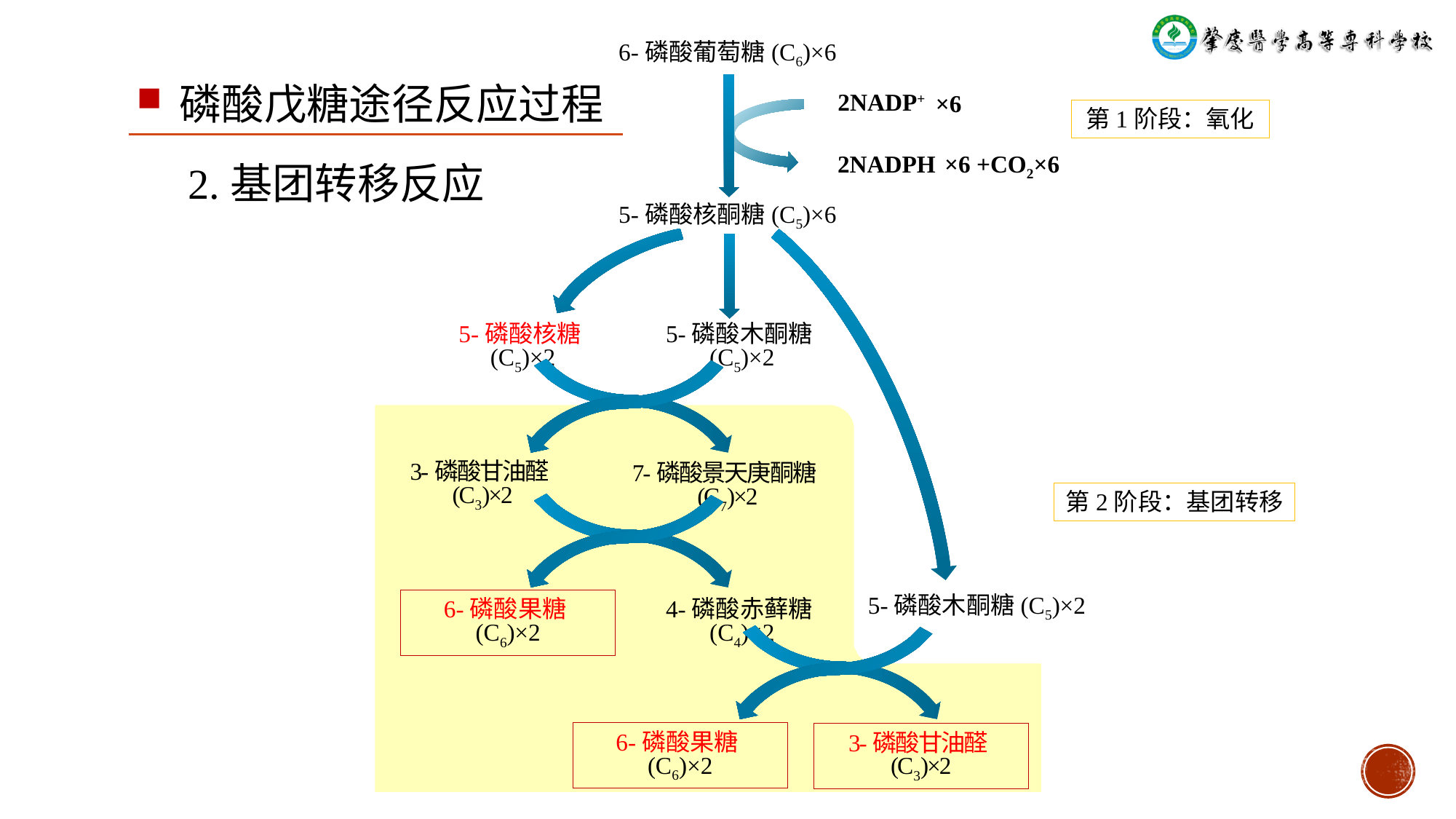

6-磷酸葡萄糖(C6)×6
磷酸戊糖途径反应过程
2NADP+
×6

第1阶段：氧化

2NADPH
×6 +CO2×6
2.基团转移反应
5-磷酸核酮糖(C5)×6

5-磷酸核糖(C5)×2
5-磷酸木酮糖(C5)×2

3-磷酸甘油醛(C3)×2
7-磷酸景天庚酮糖(C7)×2

第2阶段：基团转移

6-磷酸果糖(C6)×2
4-磷酸赤藓糖(C4)×2
5-磷酸木酮糖(C5)×2

6-磷酸果糖(C6)×2
3-磷酸甘油醛(C3)×2